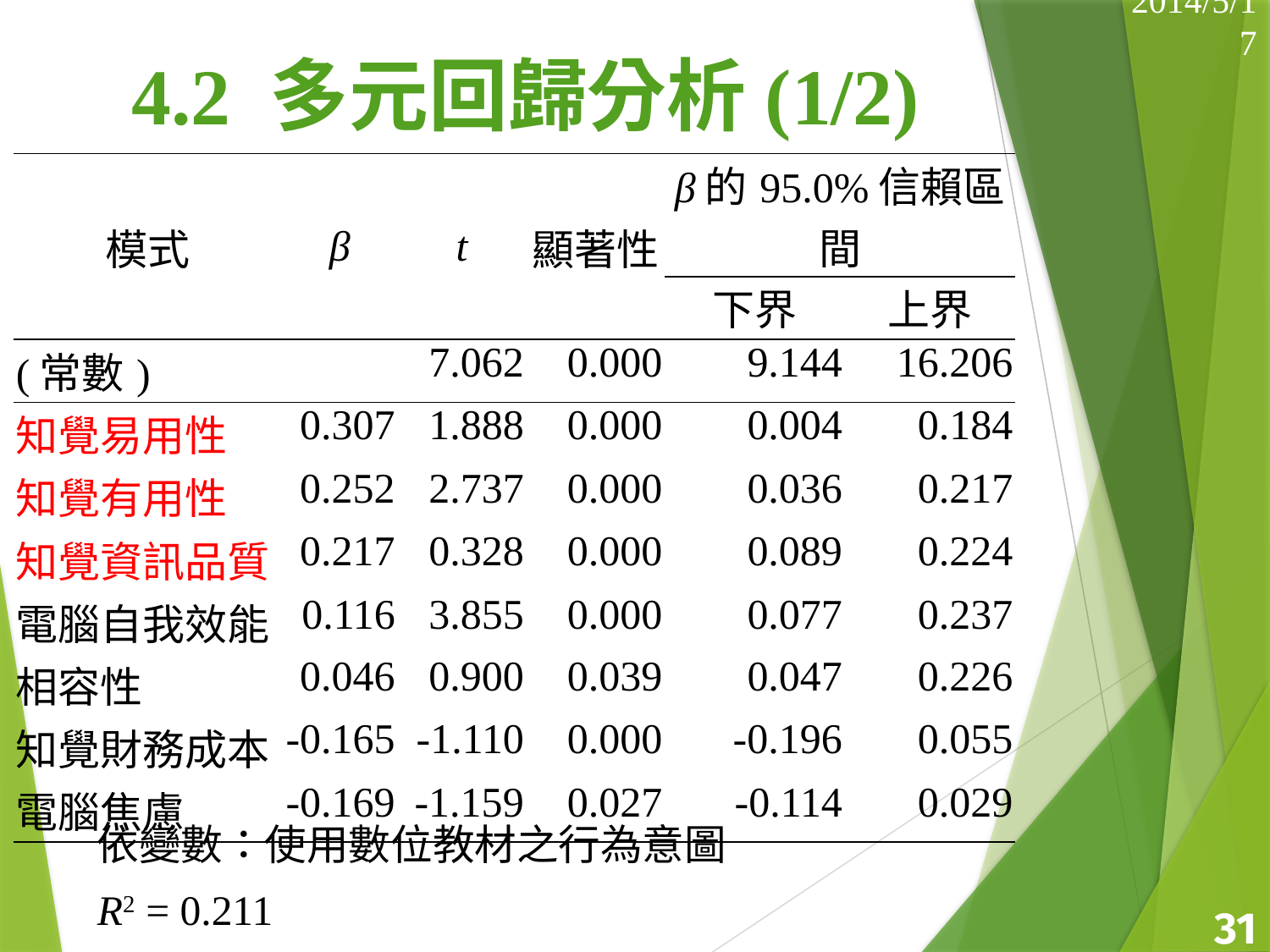

2014/5/17
# 4.2 多元回歸分析(1/2)
| 模式 | β | t | 顯著性 | β的95.0%信賴區間 |  |
| --- | --- | --- | --- | --- | --- |
|  |  |  |  | 下界 | 上界 |
| (常數) |  | 7.062 | 0.000 | 9.144 | 16.206 |
| 知覺易用性 | 0.307 | 1.888 | 0.000 | 0.004 | 0.184 |
| 知覺有用性 | 0.252 | 2.737 | 0.000 | 0.036 | 0.217 |
| 知覺資訊品質 | 0.217 | 0.328 | 0.000 | 0.089 | 0.224 |
| 電腦自我效能 | 0.116 | 3.855 | 0.000 | 0.077 | 0.237 |
| 相容性 | 0.046 | 0.900 | 0.039 | 0.047 | 0.226 |
| 知覺財務成本 | -0.165 | -1.110 | 0.000 | -0.196 | 0.055 |
| 電腦焦慮 | -0.169 | -1.159 | 0.027 | -0.114 | 0.029 |
依變數：使用數位教材之行為意圖
R2 = 0.211

31